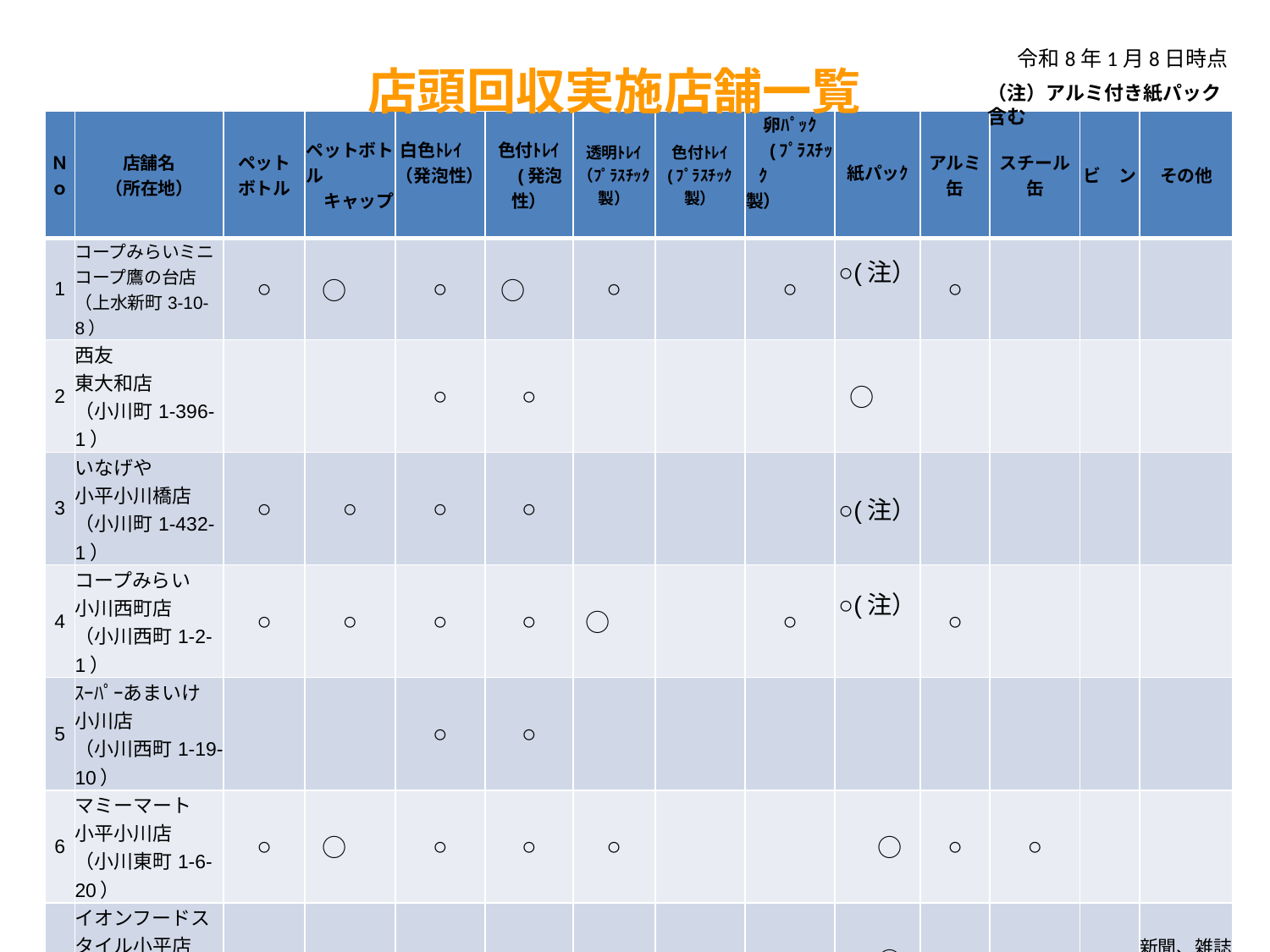

店頭回収実施店舗一覧
令和8年1月8日時点
（注）アルミ付き紙パック含む
| Ｎｏ | 店舗名 （所在地） | ペット ボトル | ペットボトル　　　　　キャップ | 白色ﾄﾚｲ　（発泡性） | 色付ﾄﾚｲ 　(発泡性） | 透明ﾄﾚｲ （ﾌﾟﾗｽﾁｯｸ製） | 色付ﾄﾚｲ (ﾌﾟﾗｽﾁｯｸ製） | 卵ﾊﾟｯｸ 　(ﾌﾟﾗｽﾁｯｸ　　　製） | 紙パッｸ | アルミ 缶 | スチール 缶 | ビ　ン | その他 |
| --- | --- | --- | --- | --- | --- | --- | --- | --- | --- | --- | --- | --- | --- |
| 1 | コープみらいミニコープ鷹の台店 （上水新町3-10-8） | ○ | ○ | ○ | ○ | ○ |  | ○ | ○(注） | ○ |  |  |  |
| 2 | 西友 東大和店 （小川町1-396-1） |  |  | ○ | ○ |  |  |  | ○ |  |  |  |  |
| 3 | いなげや 小平小川橋店 （小川町1-432-1） | ○ | ○ | ○ | ○ |  |  |  | ○(注） |  |  |  |  |
| 4 | コープみらい 小川西町店 （小川西町1-2-1） | ○ | ○ | ○ | ○ | ○ |  | ○ | ○(注） | ○ |  |  |  |
| 5 | ｽｰﾊﾟｰあまいけ 小川店 （小川西町1-19-10） |  |  | ○ | ○ |  |  |  |  |  |  |  |  |
| 6 | マミーマート 小平小川店 （小川東町1-6-20） | ○ | ○ | ○ | ○ | ○ |  |  | ○ | ○ | ○ |  |  |
| 7 | イオンフードスタイル小平店 （小川東町2-12-1） | ○ | ○ | ○ | ○ |  |  | ○ | ○ | ○ |  |  | 新聞、雑誌 、段ボール |
| 8 | エコスＴＡＩＲＡＹＡ 小平店 （小川東町5-20-16） | ○ | ○ | ○ | ○ |  |  |  | ○(注） | ○ |  |  |  |
| 9 | ロピア小平店 （上水本町4-22-1） |  |  | ○ | ○ |  |  |  |  |  |  |  |  |